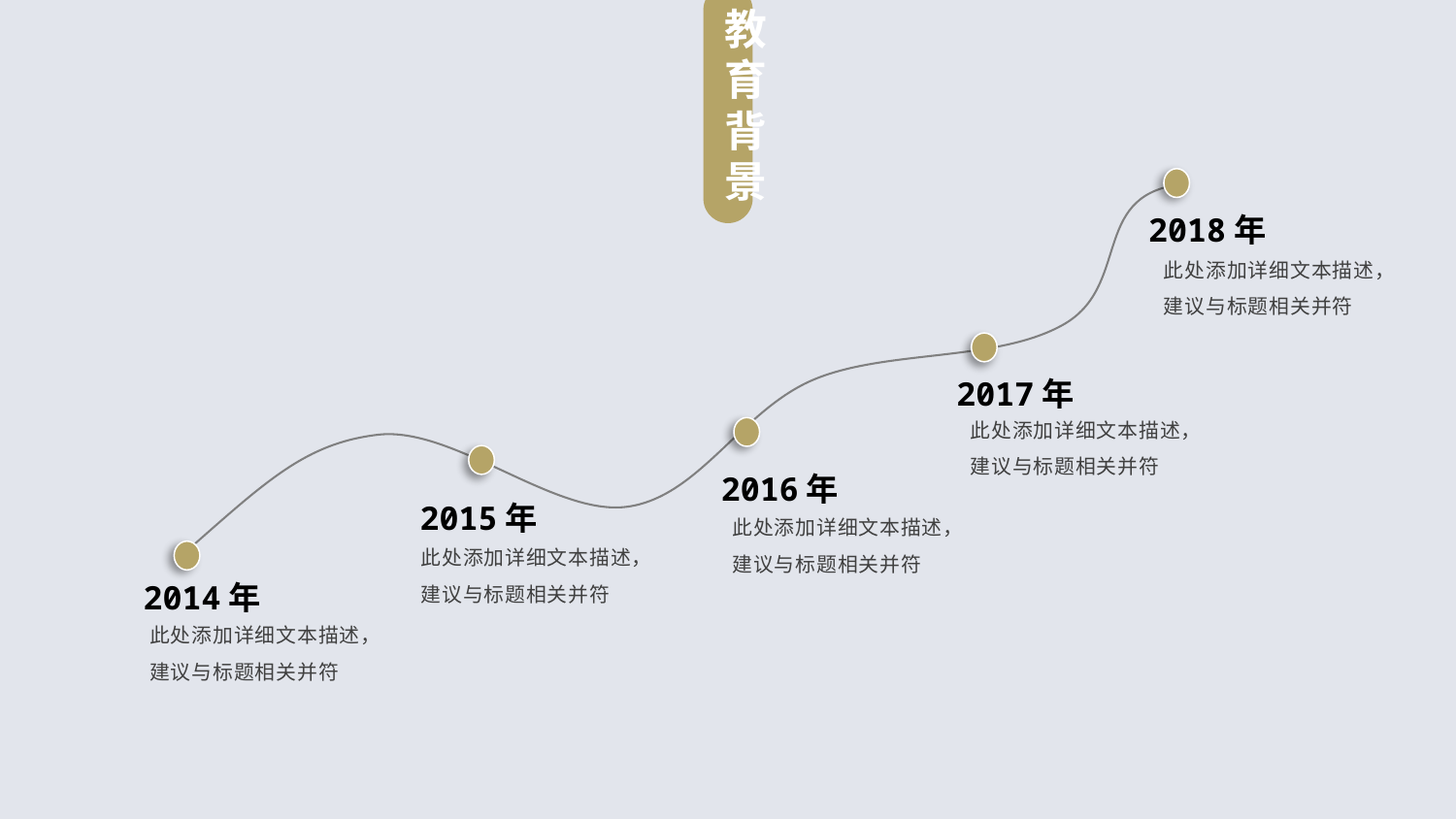

教育背景

2018年
此处添加详细文本描述，建议与标题相关并符

2017年
此处添加详细文本描述，建议与标题相关并符

2016年
2015年
此处添加详细文本描述，建议与标题相关并符
此处添加详细文本描述，建议与标题相关并符

2014年
此处添加详细文本描述，建议与标题相关并符